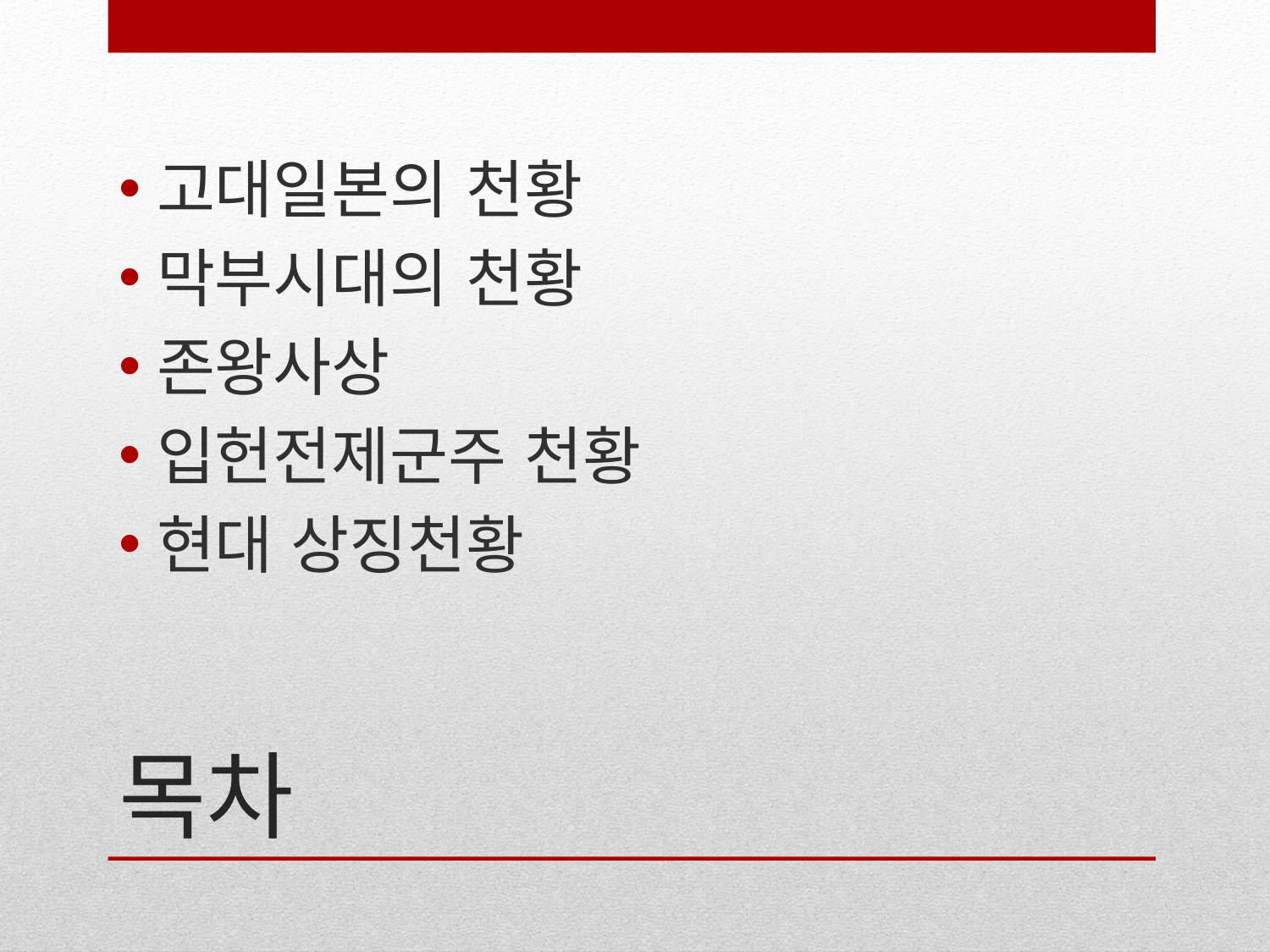

고대일본의 천황
막부시대의 천황
존왕사상
입헌전제군주 천황
현대 상징천황
# 목차